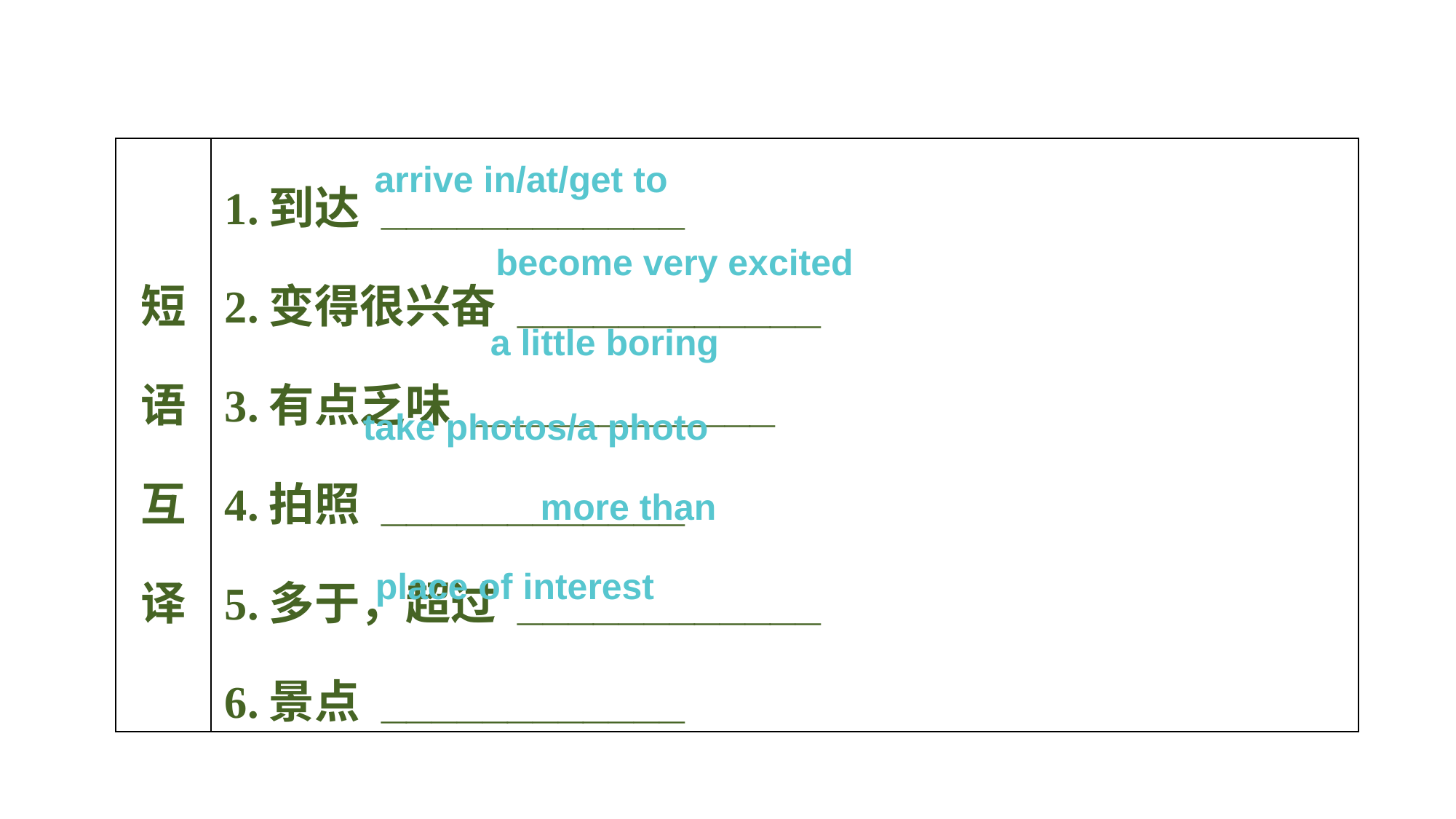

| 短语互译 | 1.到达 \_\_\_\_\_\_\_\_\_\_\_\_ 2.变得很兴奋 \_\_\_\_\_\_\_\_\_\_\_\_ 3.有点乏味 \_\_\_\_\_\_\_\_\_\_\_\_ 4.拍照 \_\_\_\_\_\_\_\_\_\_\_\_ 5.多于，超过 \_\_\_\_\_\_\_\_\_\_\_\_ 6.景点 \_\_\_\_\_\_\_\_\_\_\_\_ |
| --- | --- |
arrive in/at/get to
become very excited
a little boring
take photos/a photo
more than
place of interest